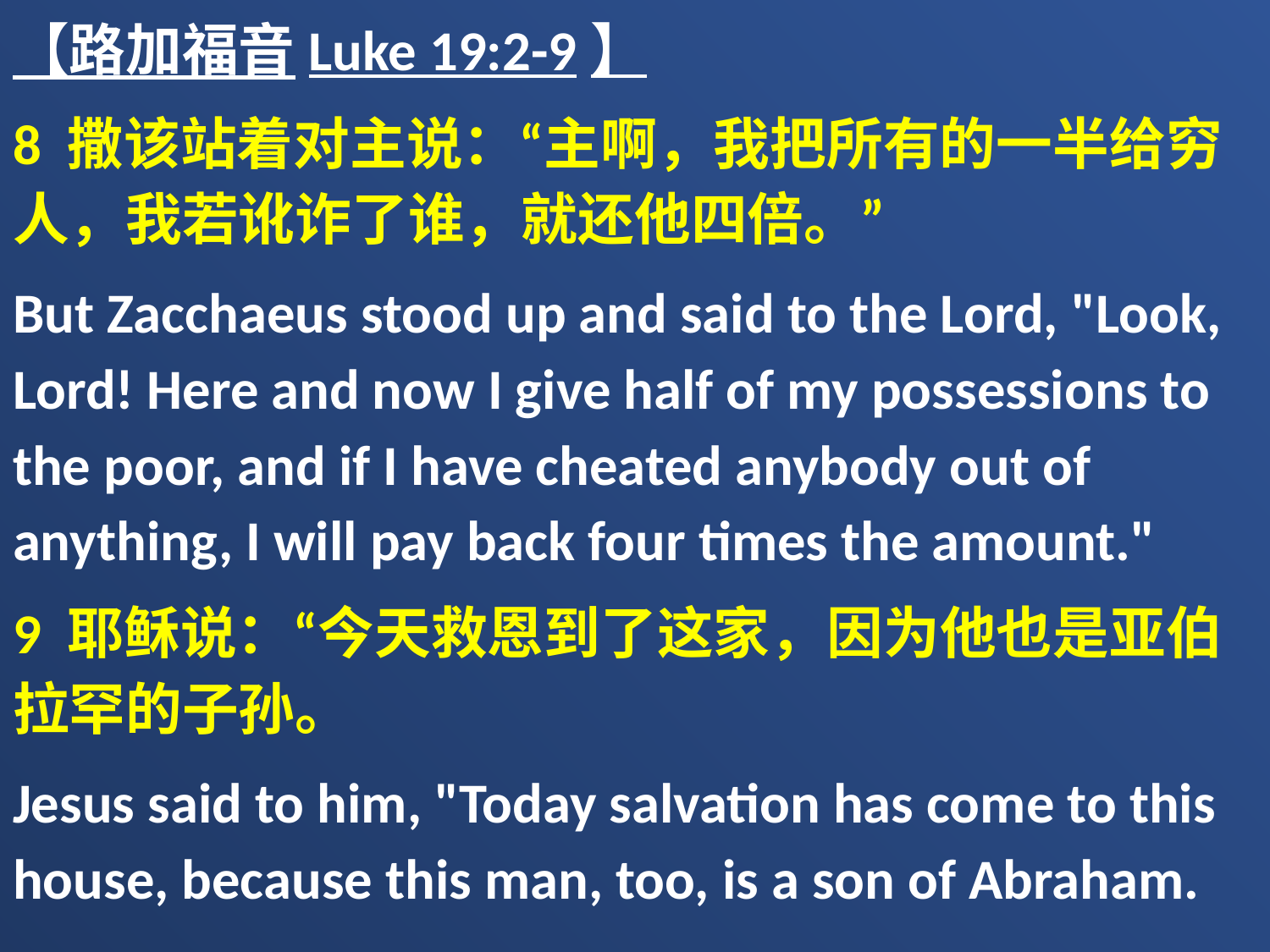

【路加福音Luke 19:2-9】
8 撒该站着对主说：“主啊，我把所有的一半给穷人，我若讹诈了谁，就还他四倍。”
But Zacchaeus stood up and said to the Lord, "Look, Lord! Here and now I give half of my possessions to the poor, and if I have cheated anybody out of anything, I will pay back four times the amount."
9 耶稣说：“今天救恩到了这家，因为他也是亚伯拉罕的子孙。
Jesus said to him, "Today salvation has come to this house, because this man, too, is a son of Abraham.